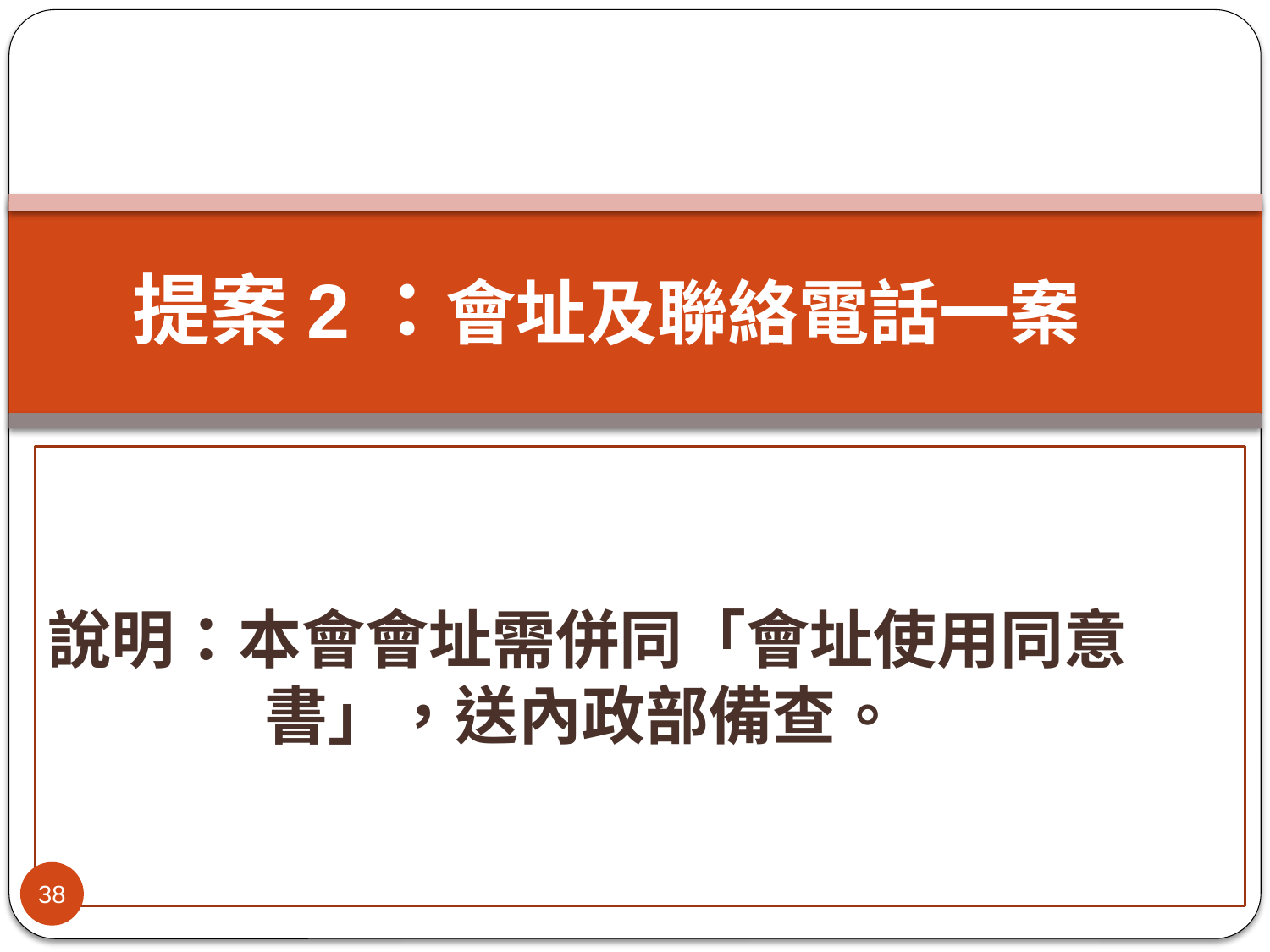

# 提案2：會址及聯絡電話一案
說明：本會會址需併同「會址使用同意
              書」，送內政部備查。
38